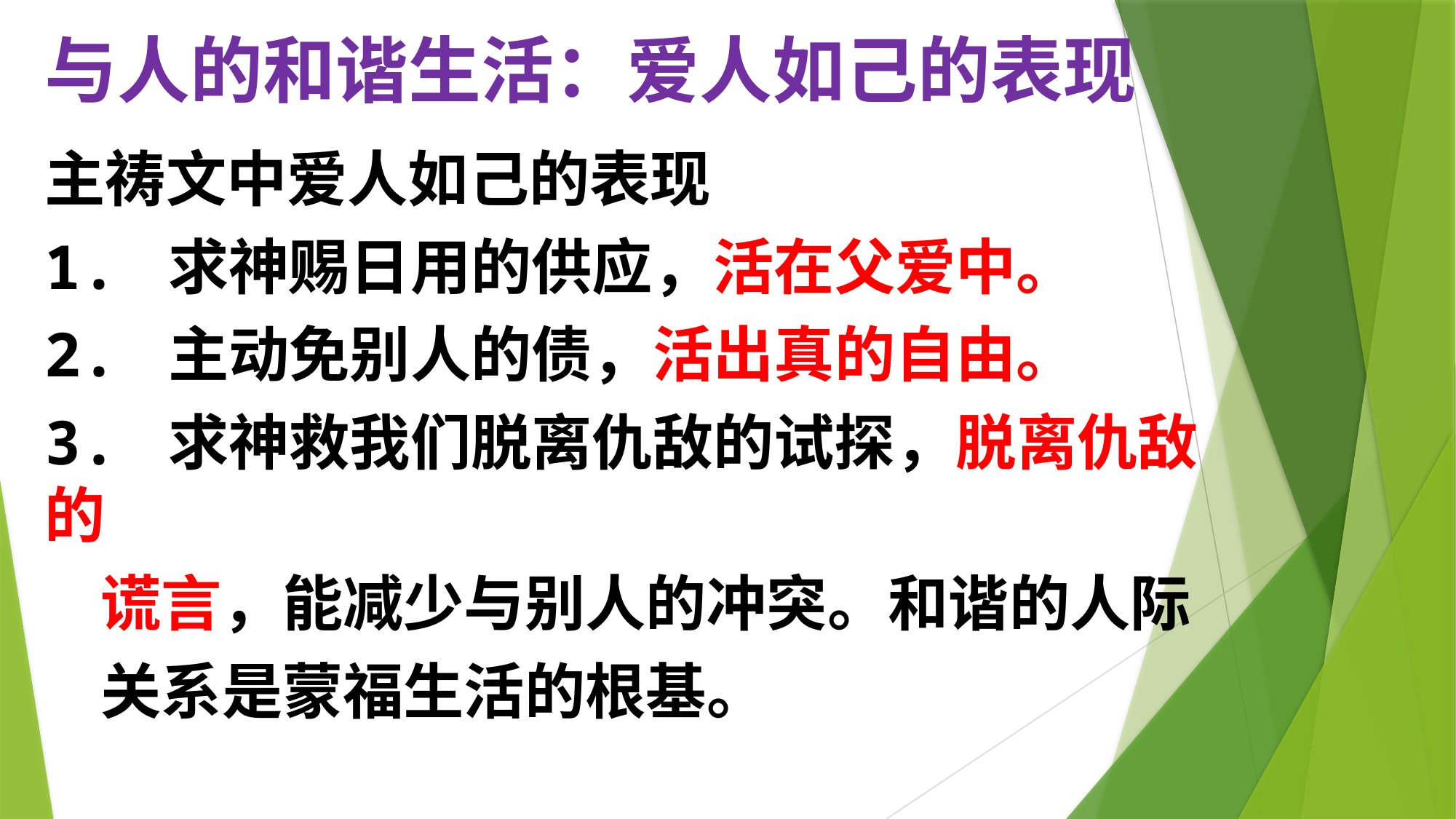

# 与人的和谐生活：爱人如己的表现
主祷文中爱人如己的表现
1. 求神赐日用的供应，活在父爱中。
2. 主动免别人的债，活出真的自由。
3. 求神救我们脱离仇敌的试探，脱离仇敌的
   谎言，能减少与别人的冲突。和谐的人际
   关系是蒙福生活的根基。